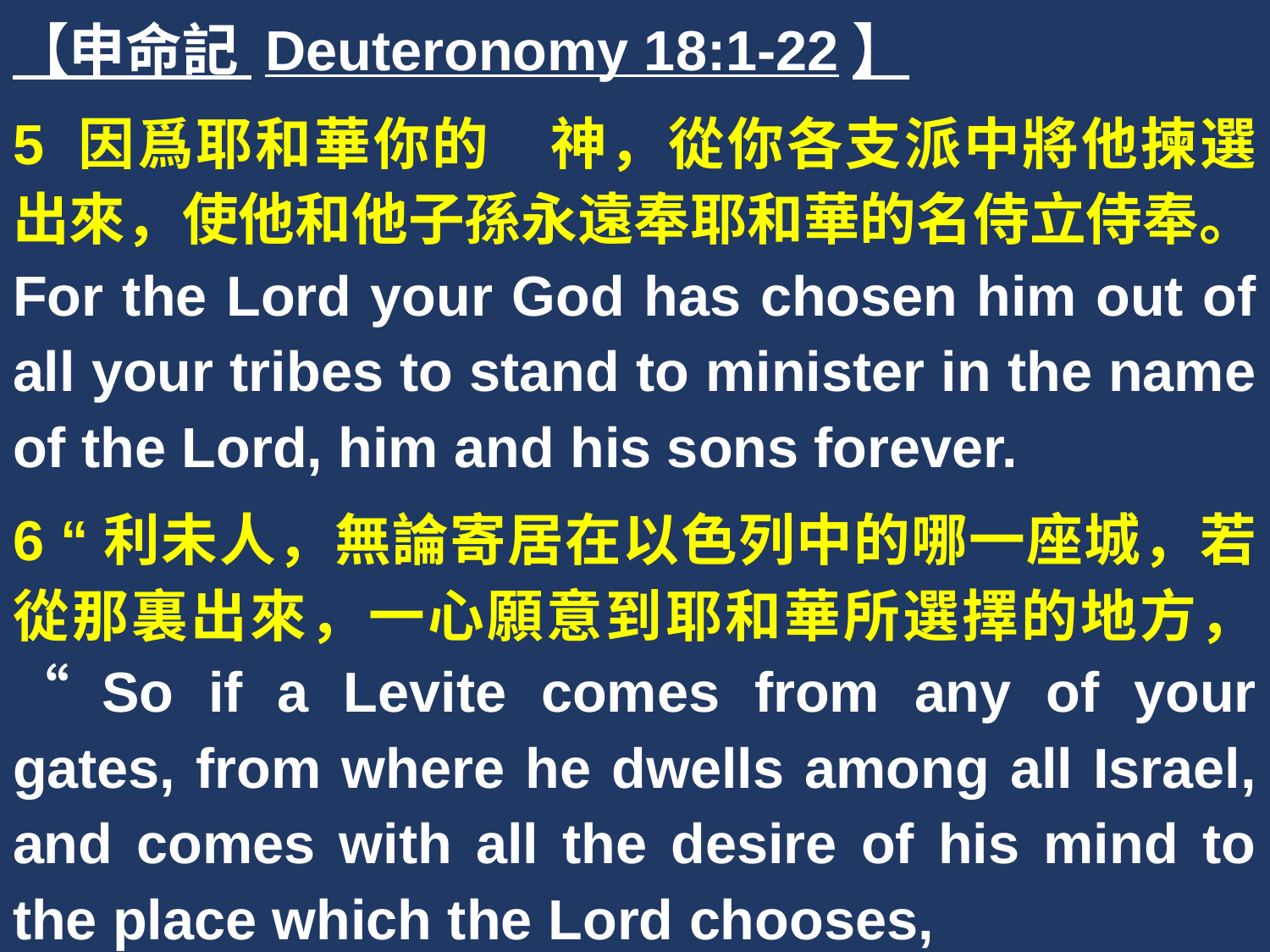

【申命記 Deuteronomy 18:1-22】
5 因爲耶和華你的　神，從你各支派中將他揀選出來，使他和他子孫永遠奉耶和華的名侍立侍奉。For the Lord your God has chosen him out of all your tribes to stand to minister in the name of the Lord, him and his sons forever.
6 “利未人，無論寄居在以色列中的哪一座城，若從那裏出來，一心願意到耶和華所選擇的地方，“So if a Levite comes from any of your gates, from where he dwells among all Israel, and comes with all the desire of his mind to the place which the Lord chooses,